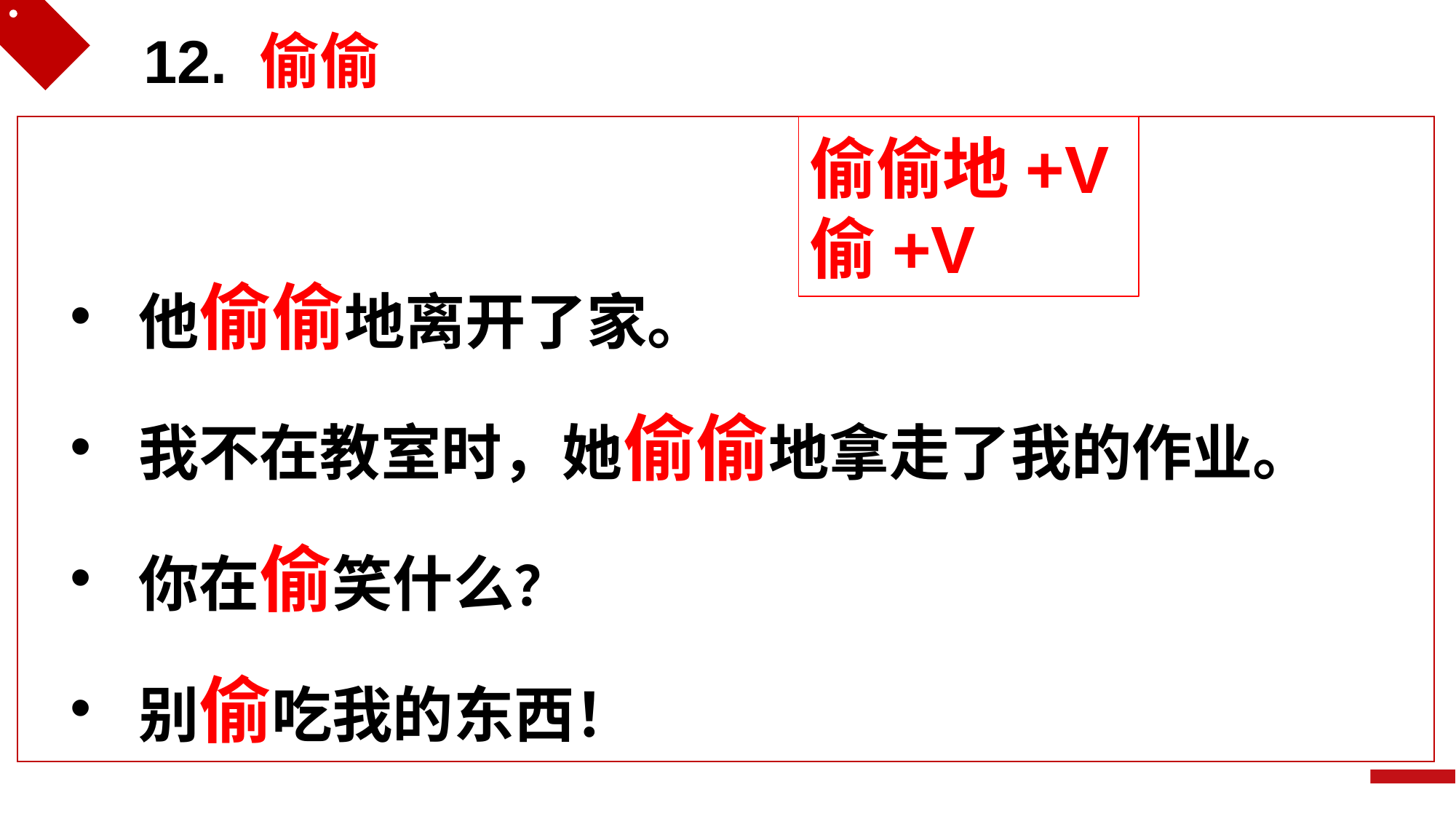

12. 偷偷

偷偷地+V
偷+V
他偷偷地离开了家。
我不在教室时，她偷偷地拿走了我的作业。
你在偷笑什么？
别偷吃我的东西！